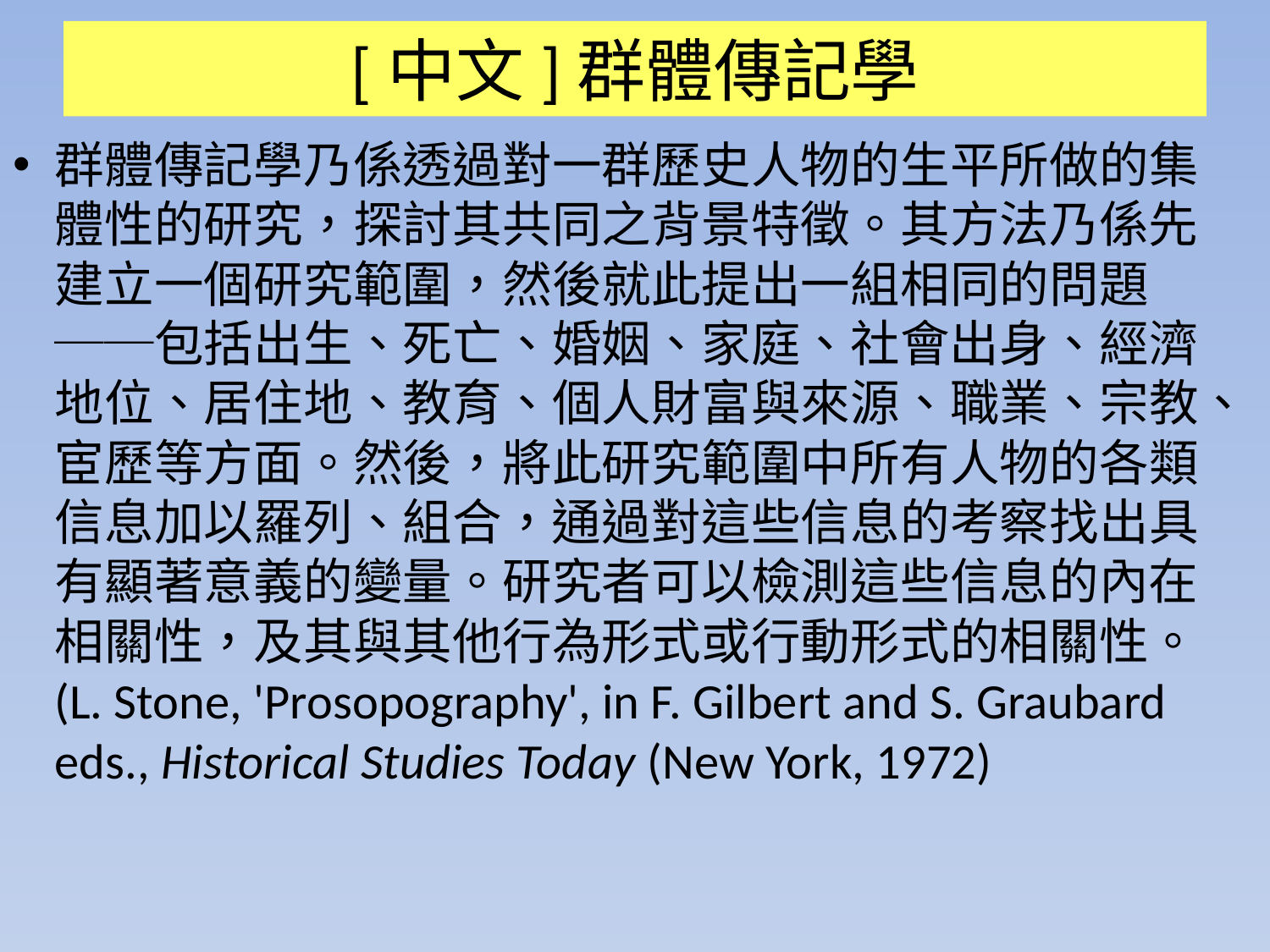

# [中文]群體傳記學
群體傳記學乃係透過對一群歷史人物的生平所做的集體性的研究，探討其共同之背景特徵。其方法乃係先建立一個研究範圍，然後就此提出一組相同的問題 ──包括出生、死亡、婚姻、家庭、社會出身、經濟地位、居住地、教育、個人財富與來源、職業、宗教、宦歷等方面。然後，將此研究範圍中所有人物的各類信息加以羅列、組合，通過對這些信息的考察找出具有顯著意義的變量。研究者可以檢測這些信息的內在相關性，及其與其他行為形式或行動形式的相關性。 (L. Stone, 'Prosopography', in F. Gilbert and S. Graubard eds., Historical Studies Today (New York, 1972)